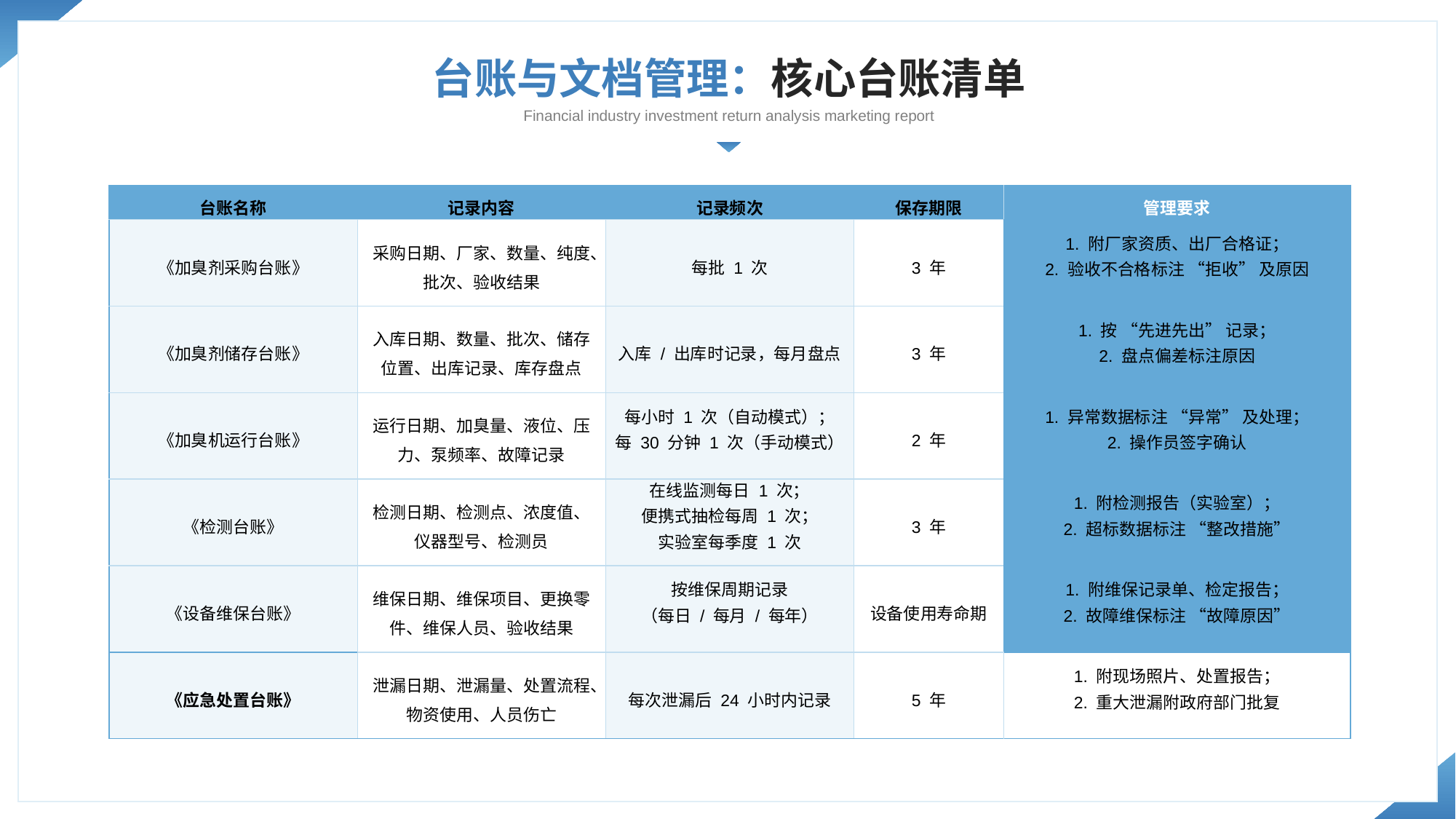

台账与文档管理：核心台账清单
Financial industry investment return analysis marketing report

| 台账名称 | 记录内容 | 记录频次 | 保存期限 | 管理要求 |
| --- | --- | --- | --- | --- |
| 《加臭剂采购台账》 | 采购日期、厂家、数量、纯度、批次、验收结果 | 每批 1 次 | 3 年 | 1. 附厂家资质、出厂合格证； 2. 验收不合格标注 “拒收” 及原因 |
| 《加臭剂储存台账》 | 入库日期、数量、批次、储存位置、出库记录、库存盘点 | 入库 / 出库时记录，每月盘点 | 3 年 | 1. 按 “先进先出” 记录； 2. 盘点偏差标注原因 |
| 《加臭机运行台账》 | 运行日期、加臭量、液位、压力、泵频率、故障记录 | 每小时 1 次（自动模式）； 每 30 分钟 1 次（手动模式） | 2 年 | 1. 异常数据标注 “异常” 及处理； 2. 操作员签字确认 |
| 《检测台账》 | 检测日期、检测点、浓度值、仪器型号、检测员 | 在线监测每日 1 次； 便携式抽检每周 1 次； 实验室每季度 1 次 | 3 年 | 1. 附检测报告（实验室）； 2. 超标数据标注 “整改措施” |
| 《设备维保台账》 | 维保日期、维保项目、更换零件、维保人员、验收结果 | 按维保周期记录 （每日 / 每月 / 每年） | 设备使用寿命期 | 1. 附维保记录单、检定报告； 2. 故障维保标注 “故障原因” |
| 《应急处置台账》 | 泄漏日期、泄漏量、处置流程、物资使用、人员伤亡 | 每次泄漏后 24 小时内记录 | 5 年 | 1. 附现场照片、处置报告； 2. 重大泄漏附政府部门批复 |